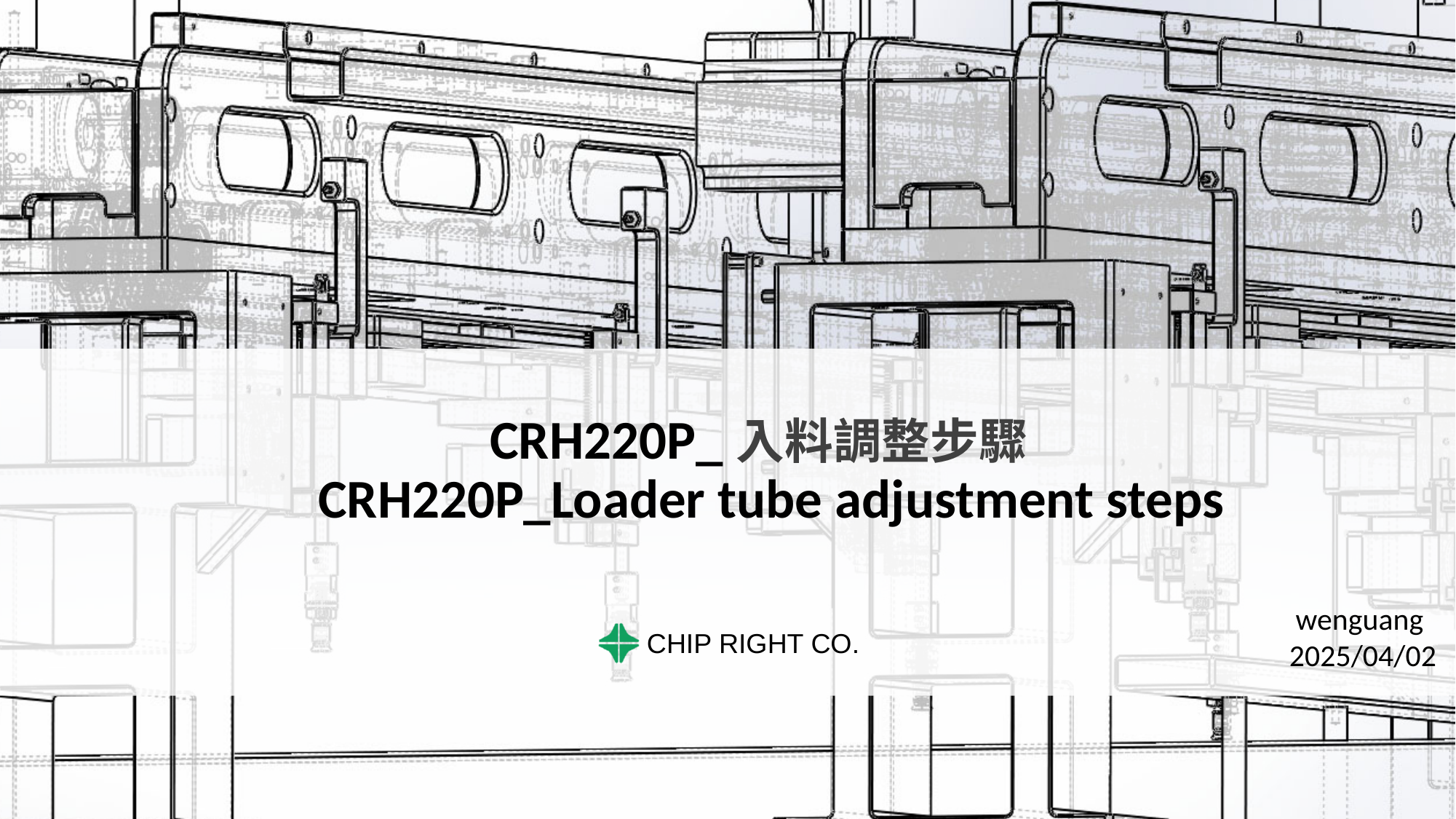

# CRH220P_入料調整步驟 CRH220P_Loader tube adjustment steps
wenguang  2025/04/02